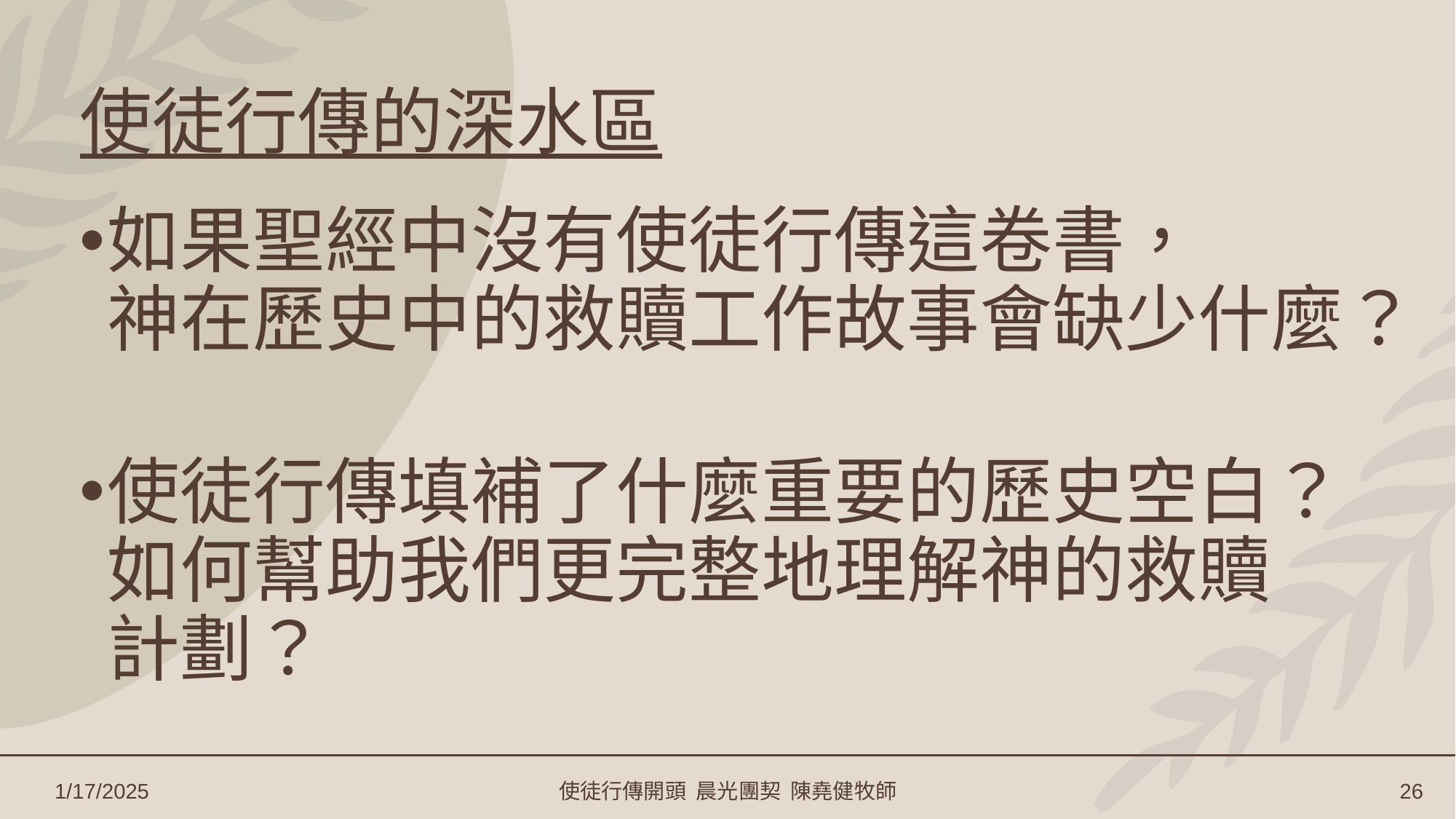

# 使徒行傳的深水區
如果聖經中沒有使徒行傳這卷書，
神在歷史中的救贖工作故事會缺少什麼？
使徒行傳填補了什麼重要的歷史空白？如何幫助我們更完整地理解神的救贖
計劃？

1/17/2025
使徒行傳開頭  晨光團契  陳堯健牧師
26